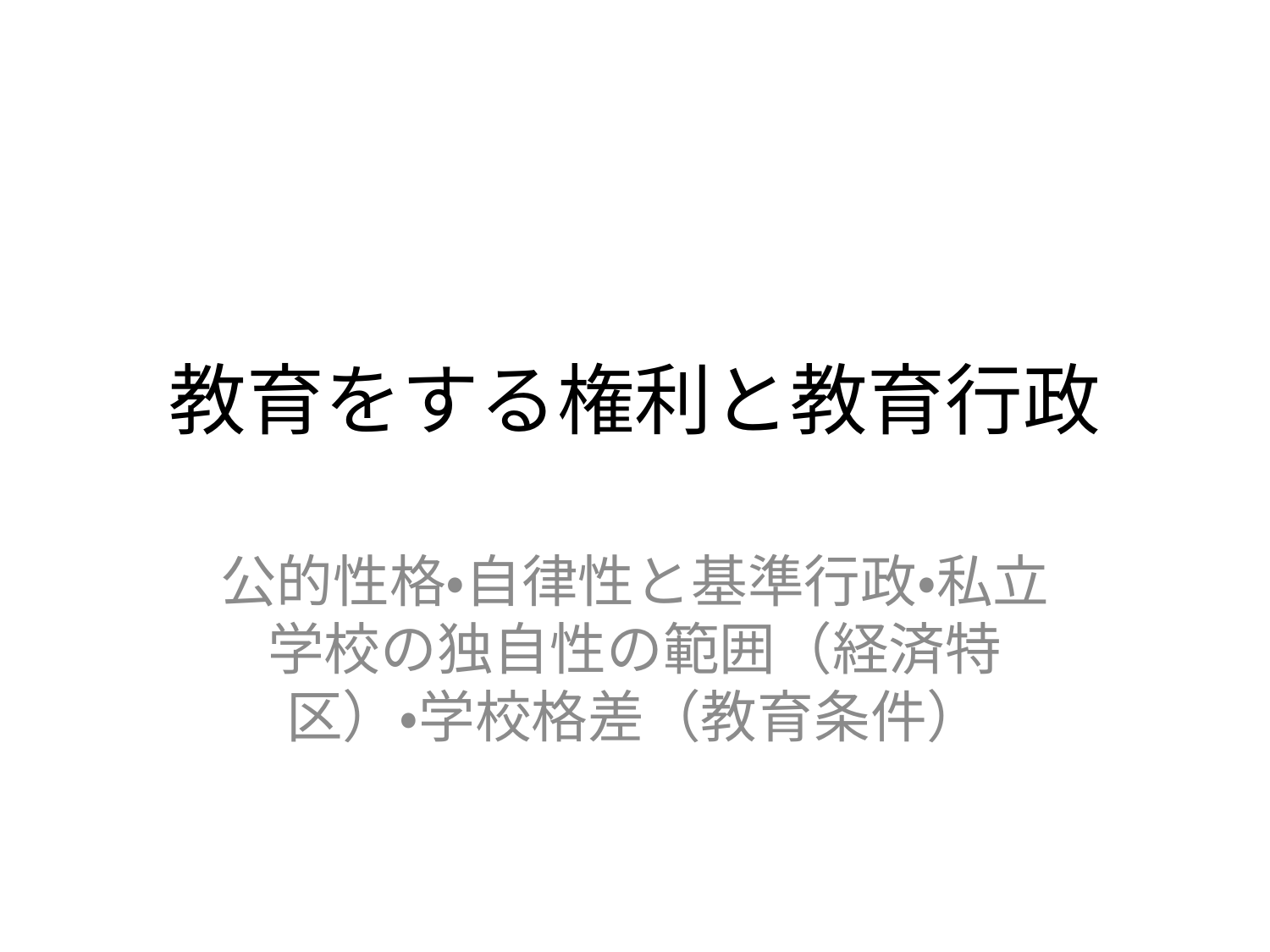

# 教育をする権利と教育行政
公的性格・自律性と基準行政・私立学校の独自性の範囲（経済特区）・学校格差（教育条件）